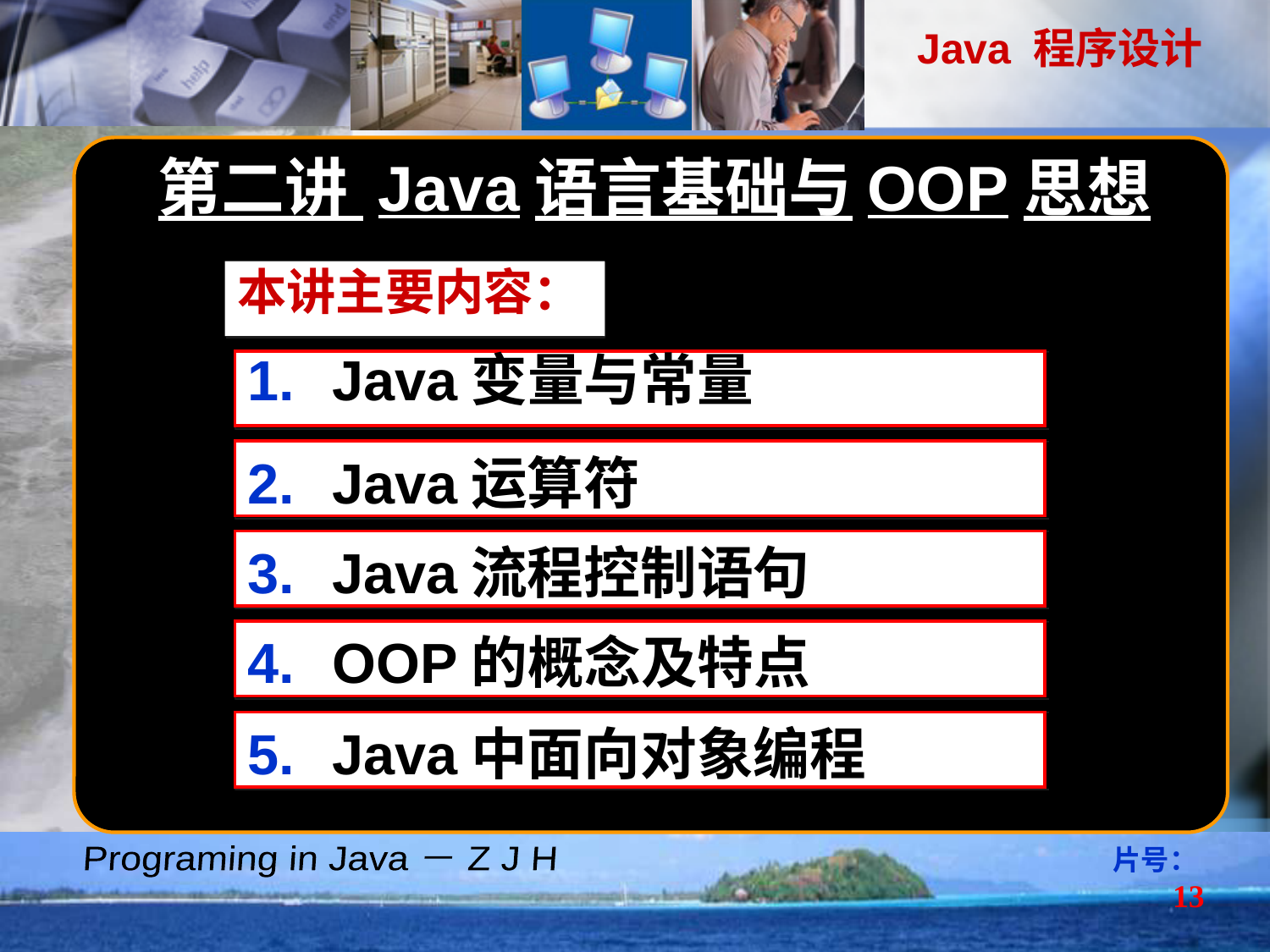

第二讲 Java语言基础与OOP思想
本讲主要内容：
Java变量与常量
Java运算符
Java流程控制语句
OOP的概念及特点
Java中面向对象编程
片号：13